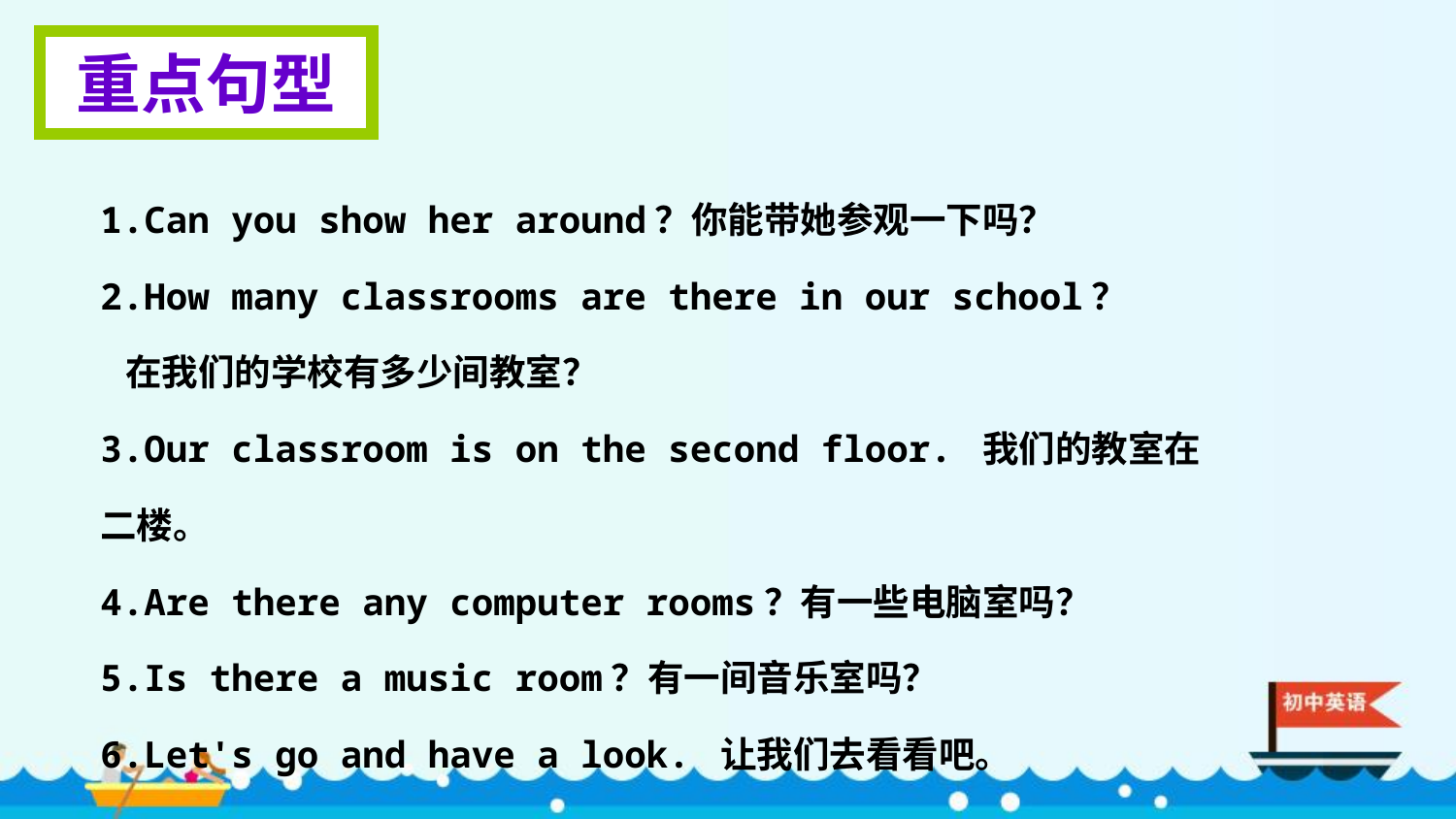

重点句型
1.Can you show her around？你能带她参观一下吗？
2.How many classrooms are there in our school？
  在我们的学校有多少间教室？
3.Our classroom is on the second floor. 我们的教室在二楼。
4.Are there any computer rooms？有一些电脑室吗？
5.Is there a music room？有一间音乐室吗？
6.Let's go and have a look. 让我们去看看吧。